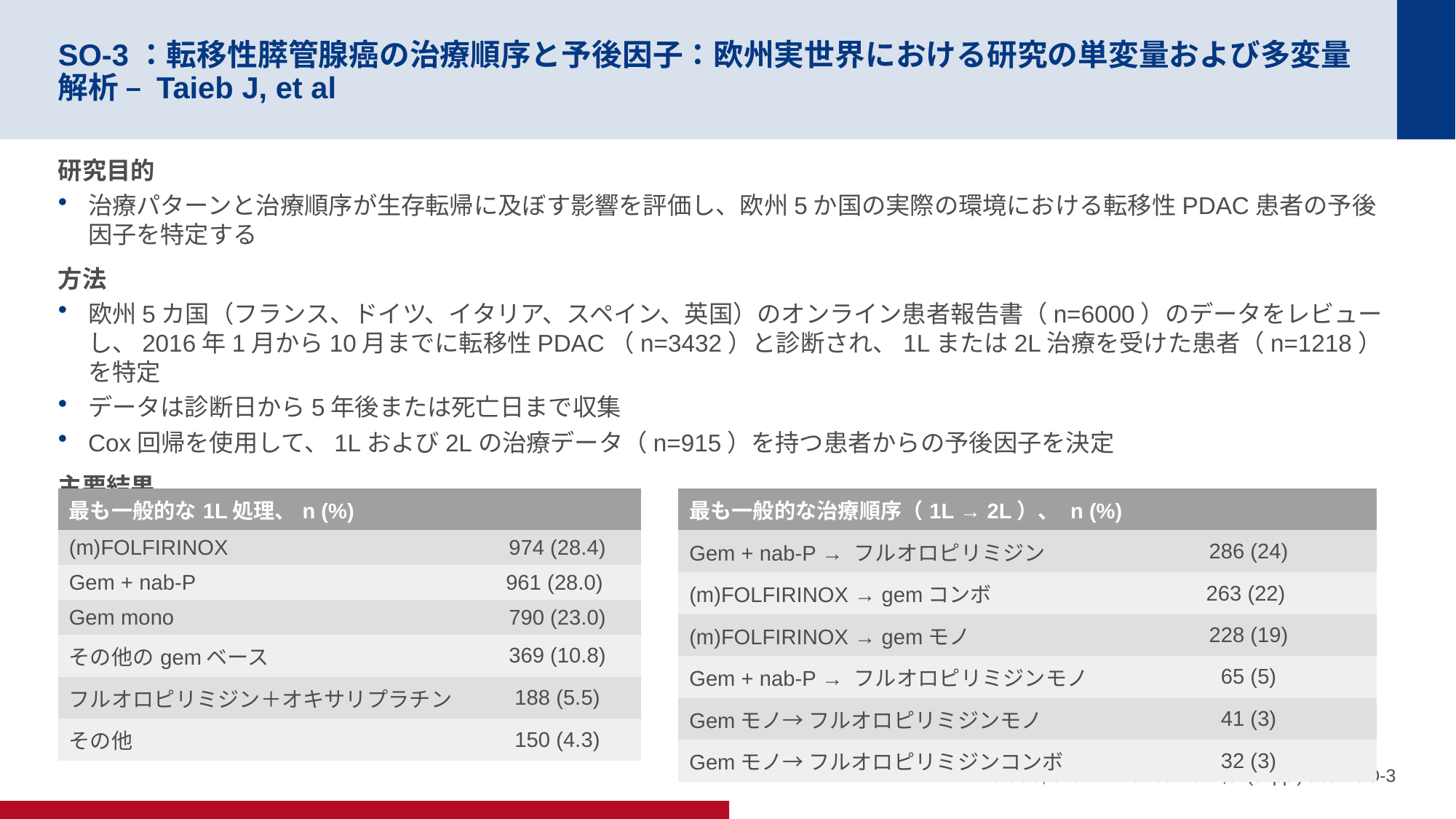

# SO-3：転移性膵管腺癌の治療順序と予後因子：欧州実世界における研究の単変量および多変量解析 – Taieb J, et al
研究目的
治療パターンと治療順序が生存転帰に及ぼす影響を評価し、欧州5か国の実際の環境における転移性PDAC患者の予後因子を特定する
方法
欧州5カ国（フランス、ドイツ、イタリア、スペイン、英国）のオンライン患者報告書（n=6000）のデータをレビューし、2016年1月から10月までに転移性PDAC（n=3432）と診断され、1Lまたは2L治療を受けた患者（n=1218）を特定
データは診断日から5年後または死亡日まで収集
Cox回帰を使用して、1Lおよび2Lの治療データ（n=915）を持つ患者からの予後因子を決定
主要結果
| 最も一般的な1L処理、n (%) |  |
| --- | --- |
| (m)FOLFIRINOX | 974 (28.4) |
| Gem + nab-P | 961 (28.0) |
| Gem mono | 790 (23.0) |
| その他のgemベース | 369 (10.8) |
| フルオロピリミジン＋オキサリプラチン | 188 (5.5) |
| その他 | 150 (4.3) |
| 最も一般的な治療順序（1L → 2L）、 n (%) |  |
| --- | --- |
| Gem + nab-P → フルオロピリミジン | 286 (24) |
| (m)FOLFIRINOX → gemコンボ | 263 (22) |
| (m)FOLFIRINOX → gemモノ | 228 (19) |
| Gem + nab-P → フルオロピリミジンモノ | 65 (5) |
| Gemモノ→ フルオロピリミジンモノ | 41 (3) |
| Gemモノ→ フルオロピリミジンコンボ | 32 (3) |
Taieb J, et al.Ann Oncol 2021;32(suppl):abstr SO-3